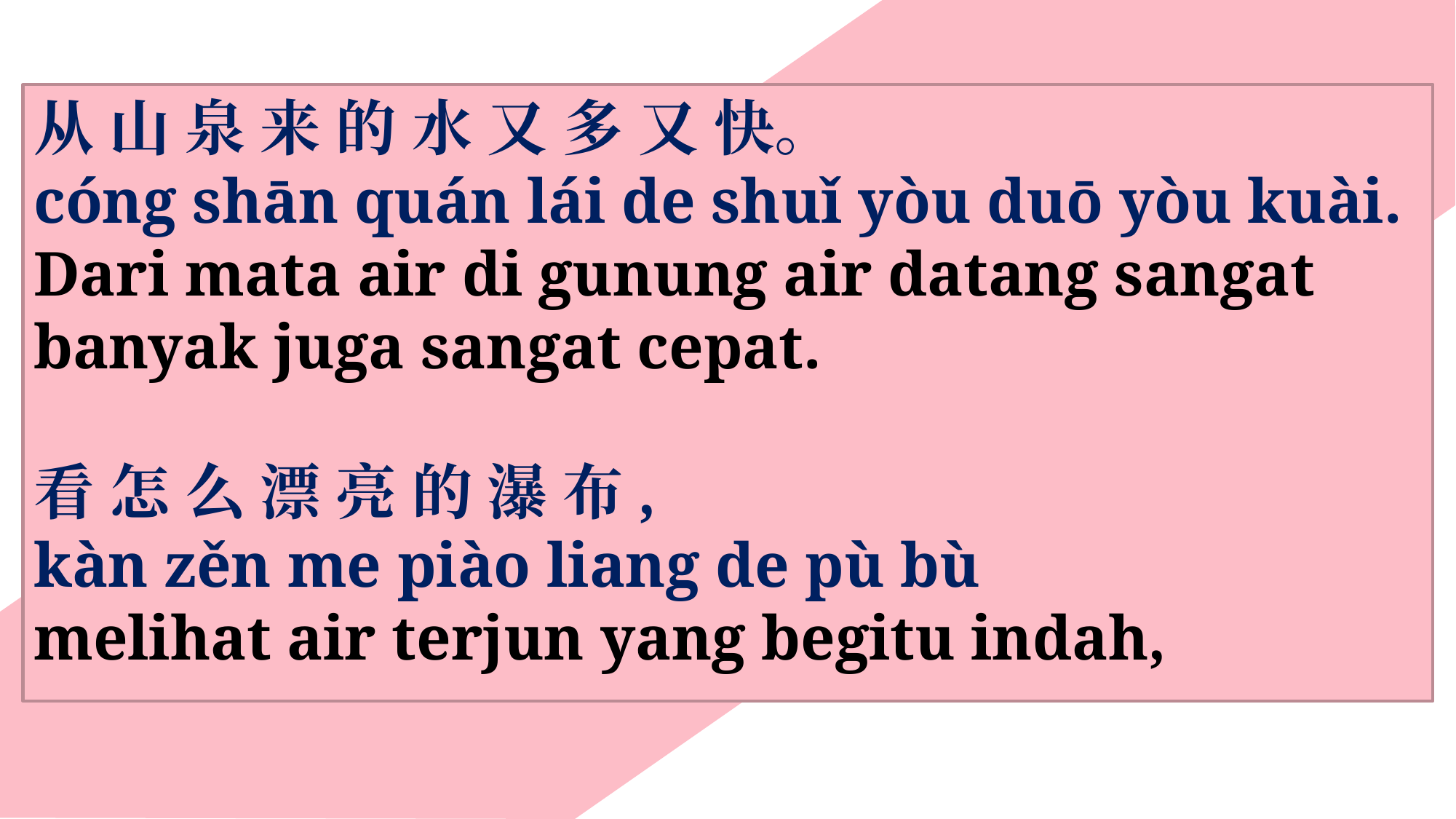

从 山 泉 来 的 水 又 多 又 快。
cóng shān quán lái de shuǐ yòu duō yòu kuài.
Dari mata air di gunung air datang sangat banyak juga sangat cepat.

看 怎 么 漂 亮 的 瀑 布,
kàn zěn me piào liang de pù bù
melihat air terjun yang begitu indah,